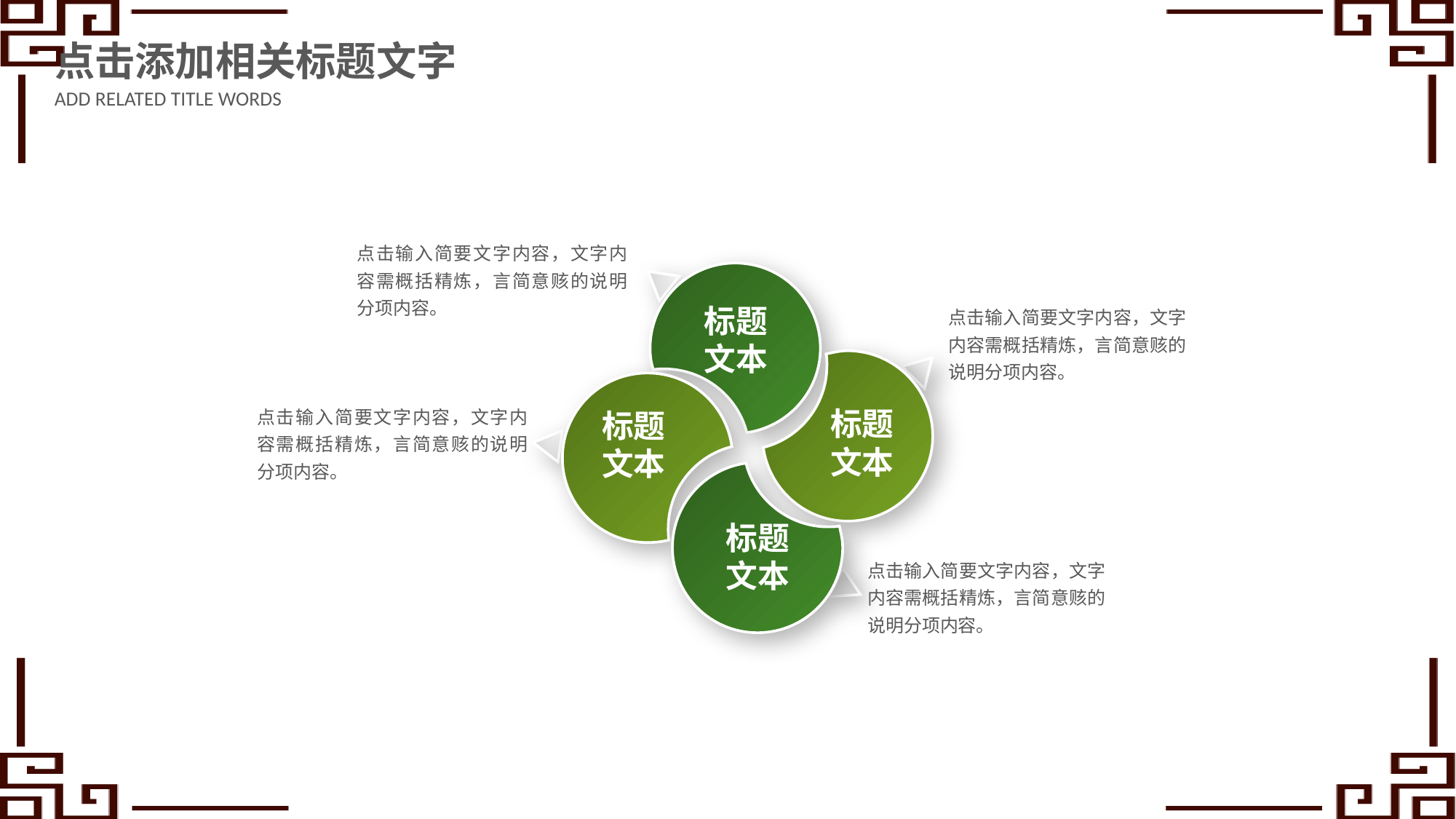

点击添加相关标题文字
ADD RELATED TITLE WORDS
点击输入简要文字内容，文字内容需概括精炼，言简意赅的说明分项内容。

标题文本
点击输入简要文字内容，文字内容需概括精炼，言简意赅的说明分项内容。

点击输入简要文字内容，文字内容需概括精炼，言简意赅的说明分项内容。
标题文本
标题文本

标题文本
点击输入简要文字内容，文字内容需概括精炼，言简意赅的说明分项内容。